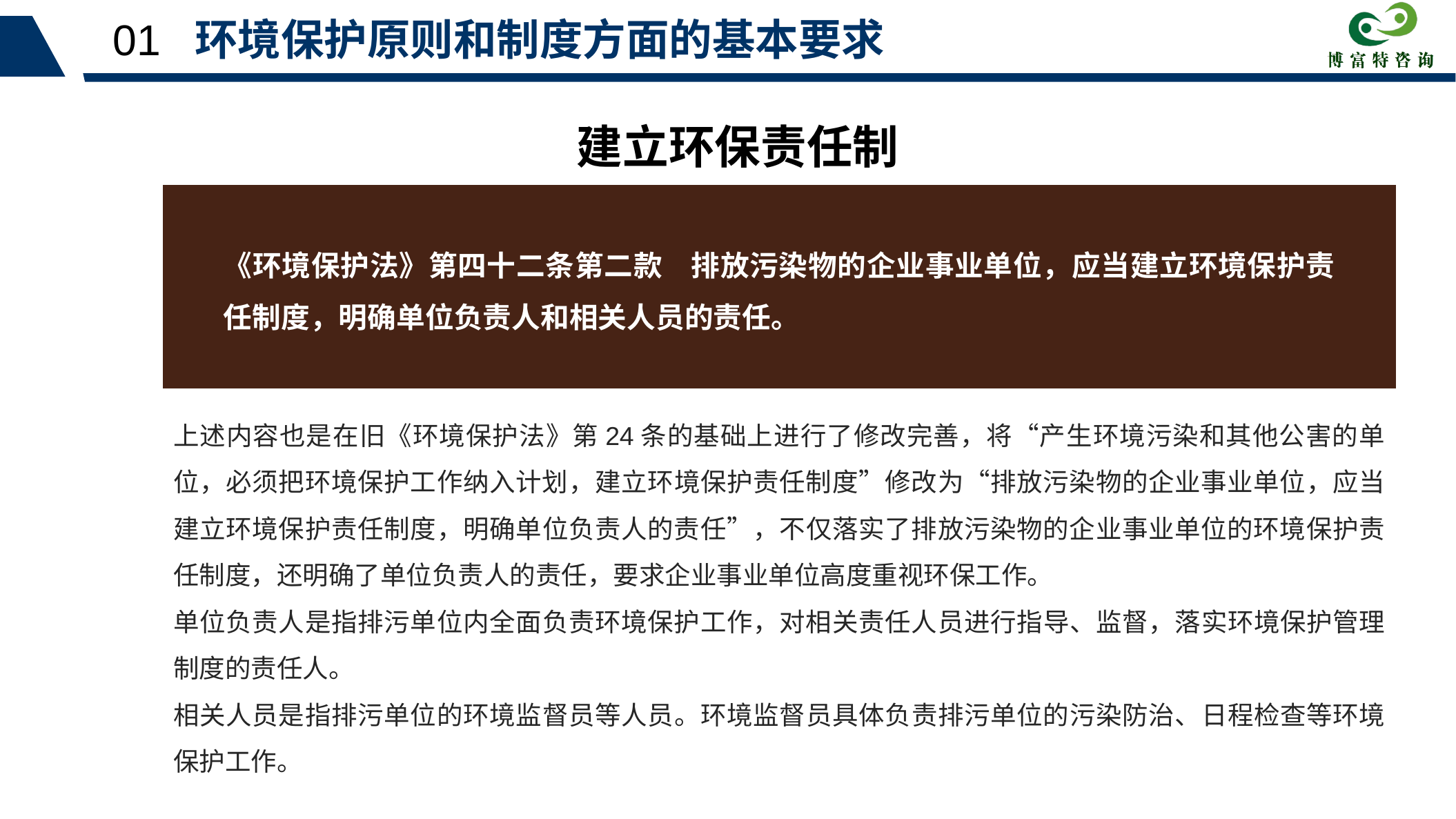

01  环境保护原则和制度方面的基本要求

建立环保责任制

《环境保护法》第四十二条第二款    排放污染物的企业事业单位，应当建立环境保护责任制度，明确单位负责人和相关人员的责任。
上述内容也是在旧《环境保护法》第24条的基础上进行了修改完善，将“产生环境污染和其他公害的单位，必须把环境保护工作纳入计划，建立环境保护责任制度”修改为“排放污染物的企业事业单位，应当建立环境保护责任制度，明确单位负责人的责任”，不仅落实了排放污染物的企业事业单位的环境保护责任制度，还明确了单位负责人的责任，要求企业事业单位高度重视环保工作。
单位负责人是指排污单位内全面负责环境保护工作，对相关责任人员进行指导、监督，落实环境保护管理制度的责任人。
相关人员是指排污单位的环境监督员等人员。环境监督员具体负责排污单位的污染防治、日程检查等环境保护工作。